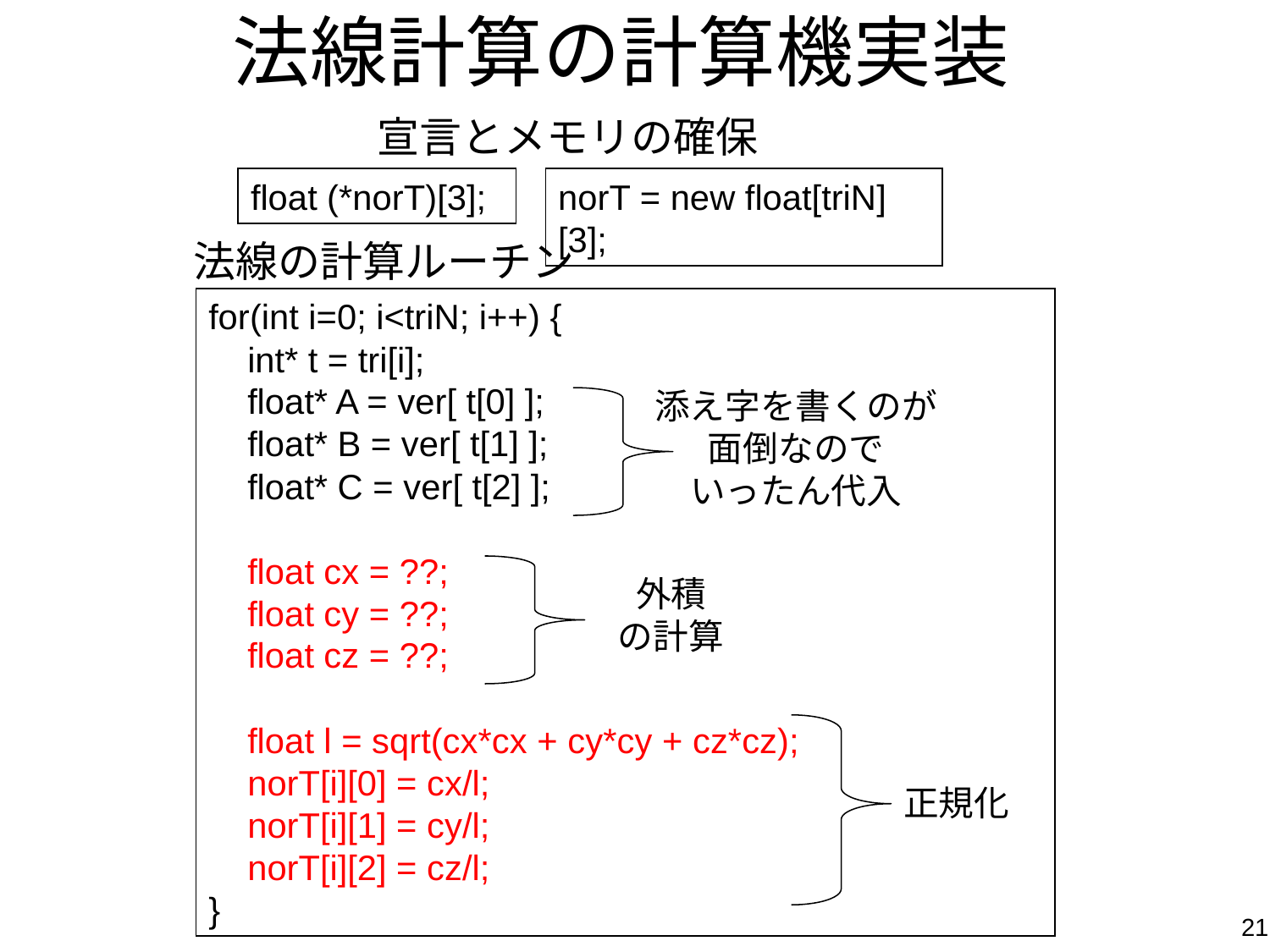

# 法線計算の計算機実装
宣言とメモリの確保
float (*norT)[3];
norT = new float[triN][3];
法線の計算ルーチン
for(int i=0; i<triN; i++) {
    int* t = tri[i];
    float* A = ver[ t[0] ];
    float* B = ver[ t[1] ];
    float* C = ver[ t[2] ];

    float cx = ??;
    float cy = ??;
    float cz = ??;

    float l = sqrt(cx*cx + cy*cy + cz*cz);
    norT[i][0] = cx/l;
    norT[i][1] = cy/l;
    norT[i][2] = cz/l;
}
添え字を書くのが
面倒なので
いったん代入

外積
の計算

正規化
21